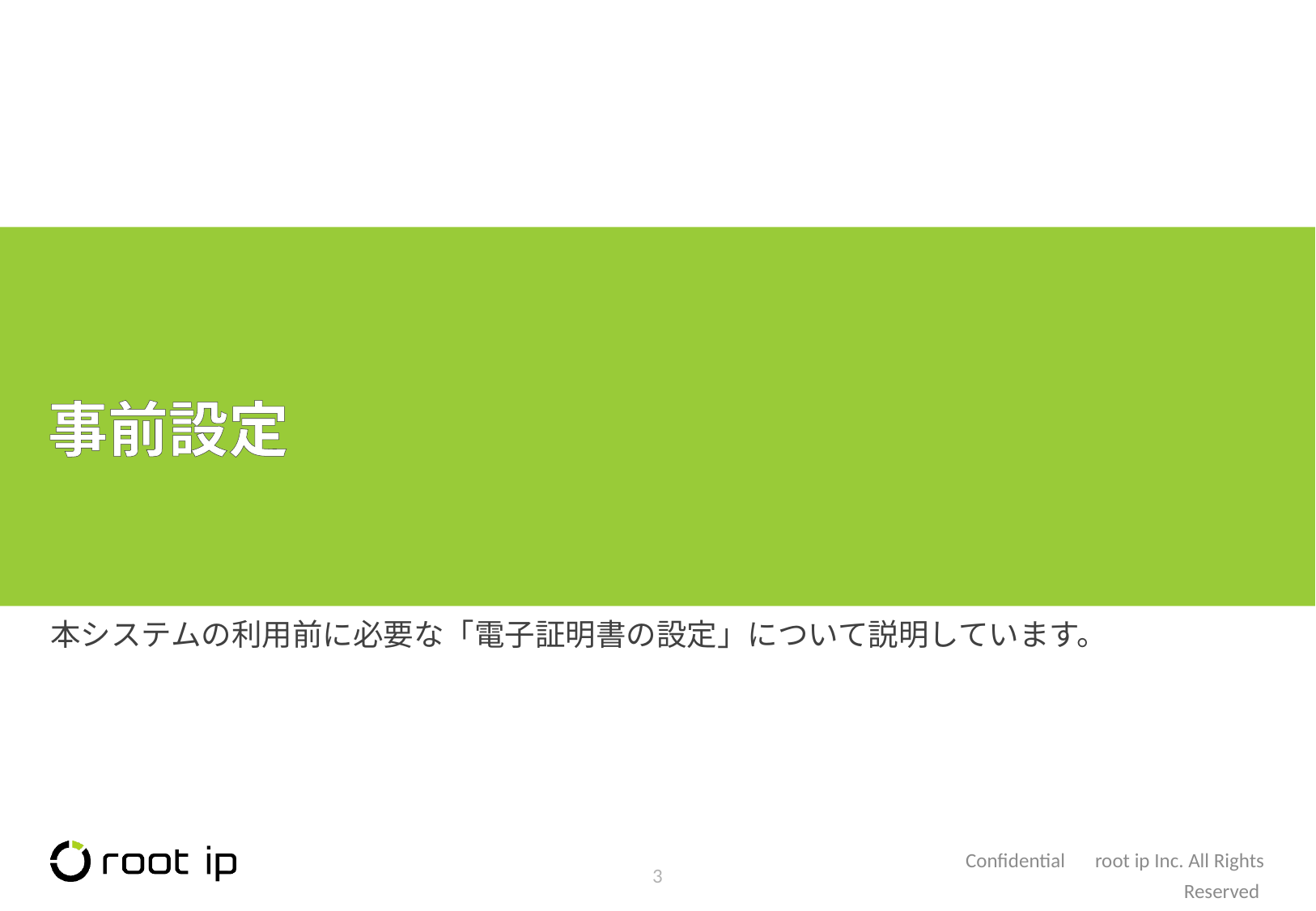

# 事前設定
本システムの利用前に必要な「電子証明書の設定」について説明しています。
3